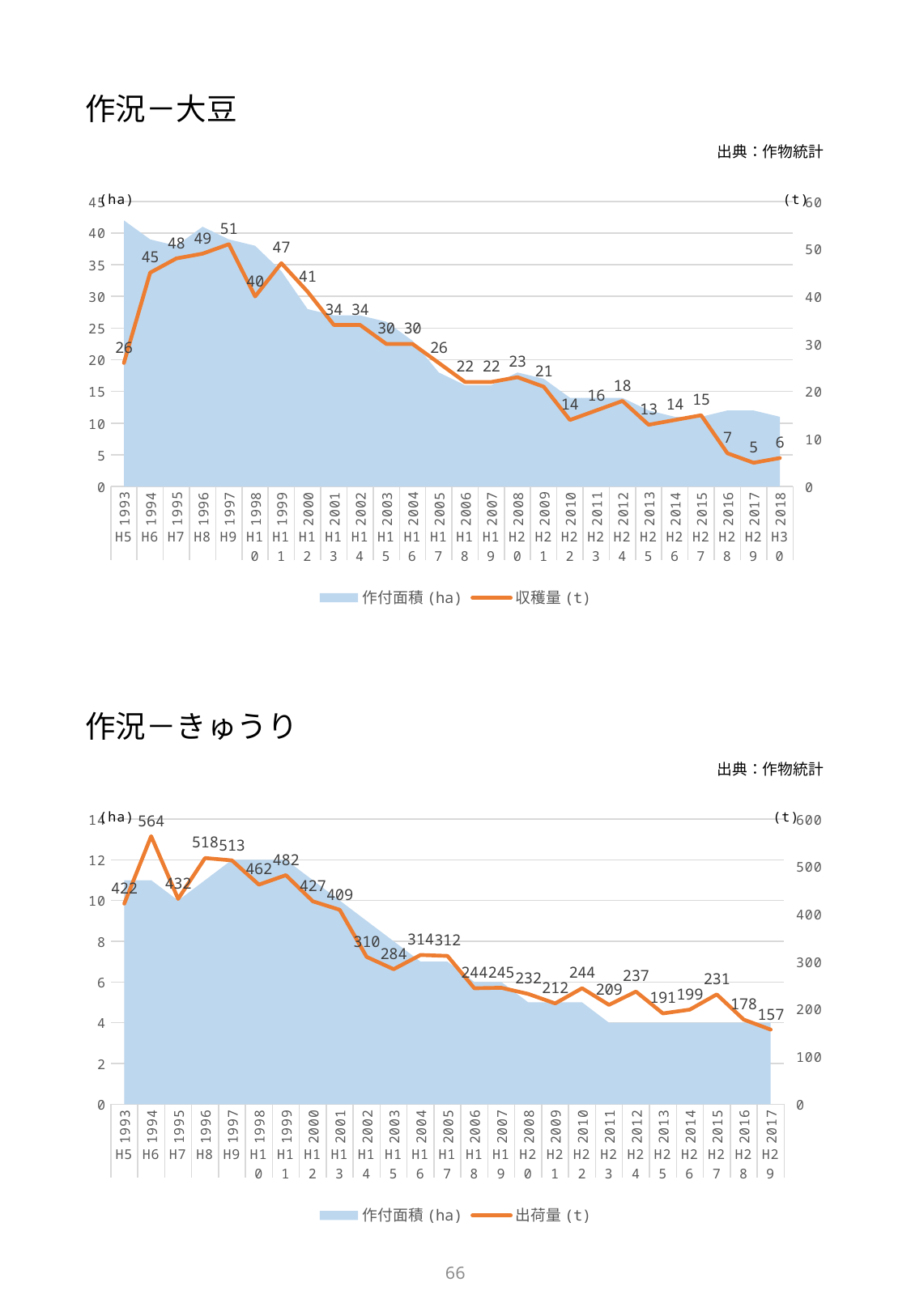

# 作況－大豆
出典：作物統計

### Chart

| Category | 作付面積(ha) | 収穫量(t) |
|---|---|---|
| 1993 | 42.0 | 26.0 |
| 1994 | 39.0 | 45.0 |
| 1995 | 38.0 | 48.0 |
| 1996 | 41.0 | 49.0 |
| 1997 | 39.0 | 51.0 |
| 1998 | 38.0 | 40.0 |
| 1999 | 34.0 | 47.0 |
| 2000 | 28.0 | 41.0 |
| 2001 | 27.0 | 34.0 |
| 2002 | 27.0 | 34.0 |
| 2003 | 26.0 | 30.0 |
| 2004 | 23.0 | 30.0 |
| 2005 | 18.0 | 26.0 |
| 2006 | 16.0 | 22.0 |
| 2007 | 16.0 | 22.0 |
| 2008 | 18.0 | 23.0 |
| 2009 | 17.0 | 21.0 |
| 2010 | 14.0 | 14.0 |
| 2011 | 14.0 | 16.0 |
| 2012 | 14.0 | 18.0 |
| 2013 | 12.0 | 13.0 |
| 2014 | 11.0 | 14.0 |
| 2015 | 11.0 | 15.0 |
| 2016 | 12.0 | 7.0 |
| 2017 | 12.0 | 5.0 |
| 2018 | 11.0 | 6.0 |
作況－きゅうり
出典：作物統計

### Chart

| Category | 作付面積(ha) | 出荷量(t) |
|---|---|---|
| 1993 | 11.0 | 422.0 |
| 1994 | 11.0 | 564.0 |
| 1995 | 10.0 | 432.0 |
| 1996 | 11.0 | 518.0 |
| 1997 | 12.0 | 513.0 |
| 1998 | 12.0 | 462.0 |
| 1999 | 12.0 | 482.0 |
| 2000 | 11.0 | 427.0 |
| 2001 | 10.0 | 409.0 |
| 2002 | 9.0 | 310.0 |
| 2003 | 8.0 | 284.0 |
| 2004 | 7.0 | 314.0 |
| 2005 | 7.0 | 312.0 |
| 2006 | 6.0 | 244.0 |
| 2007 | 6.0 | 245.0 |
| 2008 | 5.0 | 232.0 |
| 2009 | 5.0 | 212.0 |
| 2010 | 5.0 | 244.0 |
| 2011 | 4.0 | 209.0 |
| 2012 | 4.0 | 237.0 |
| 2013 | 4.0 | 191.0 |
| 2014 | 4.0 | 199.0 |
| 2015 | 4.0 | 231.0 |
| 2016 | 4.0 | 178.0 |
| 2017 | 4.0 | 157.0 |
66